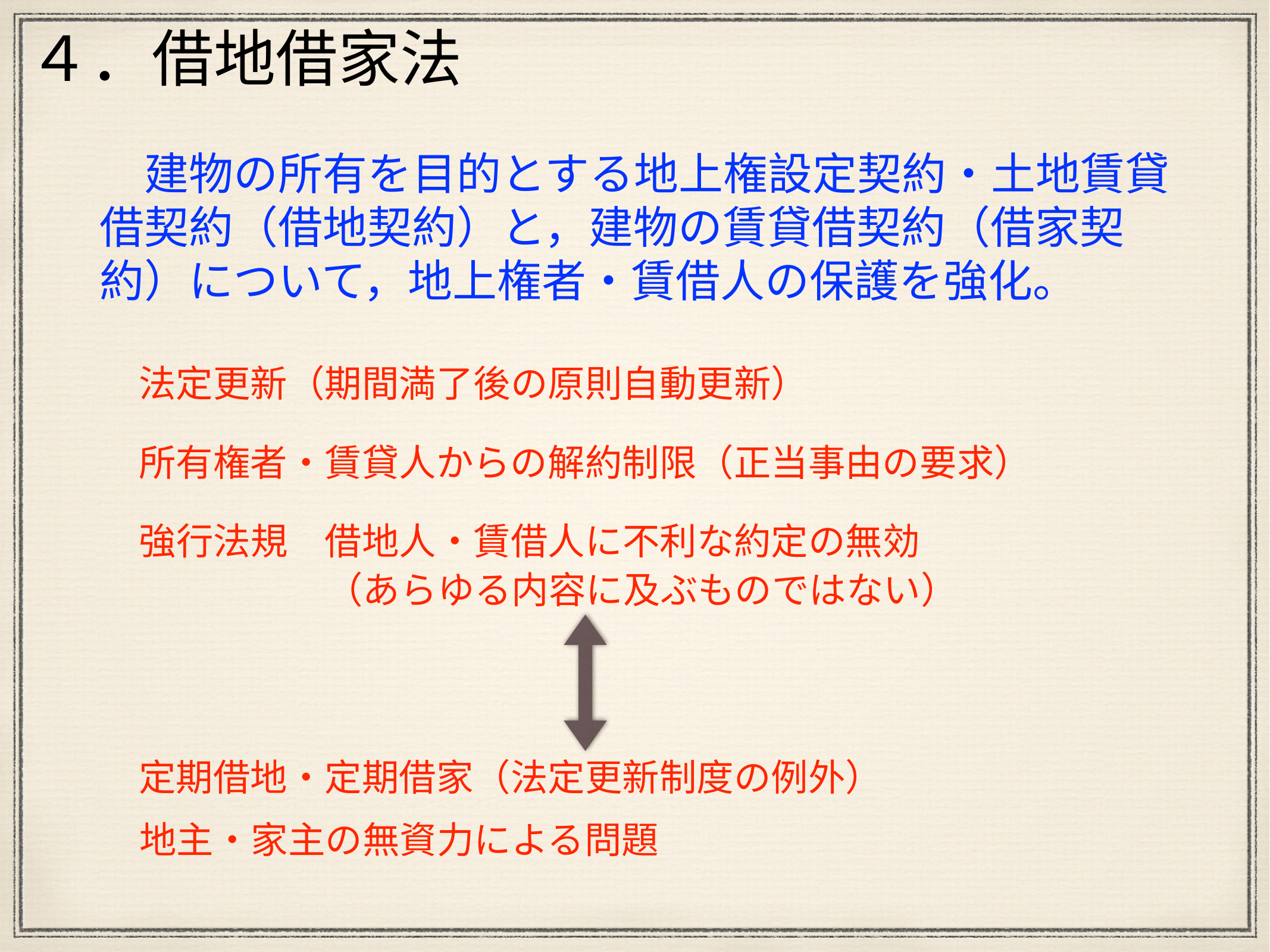

４．借地借家法
　建物の所有を目的とする地上権設定契約・土地賃貸借契約（借地契約）と，建物の賃貸借契約（借家契約）について，地上権者・賃借人の保護を強化。
法定更新（期間満了後の原則自動更新）
所有権者・賃貸人からの解約制限（正当事由の要求）
強行法規　借地人・賃借人に不利な約定の無効
（あらゆる内容に及ぶものではない）

定期借地・定期借家（法定更新制度の例外）
地主・家主の無資力による問題